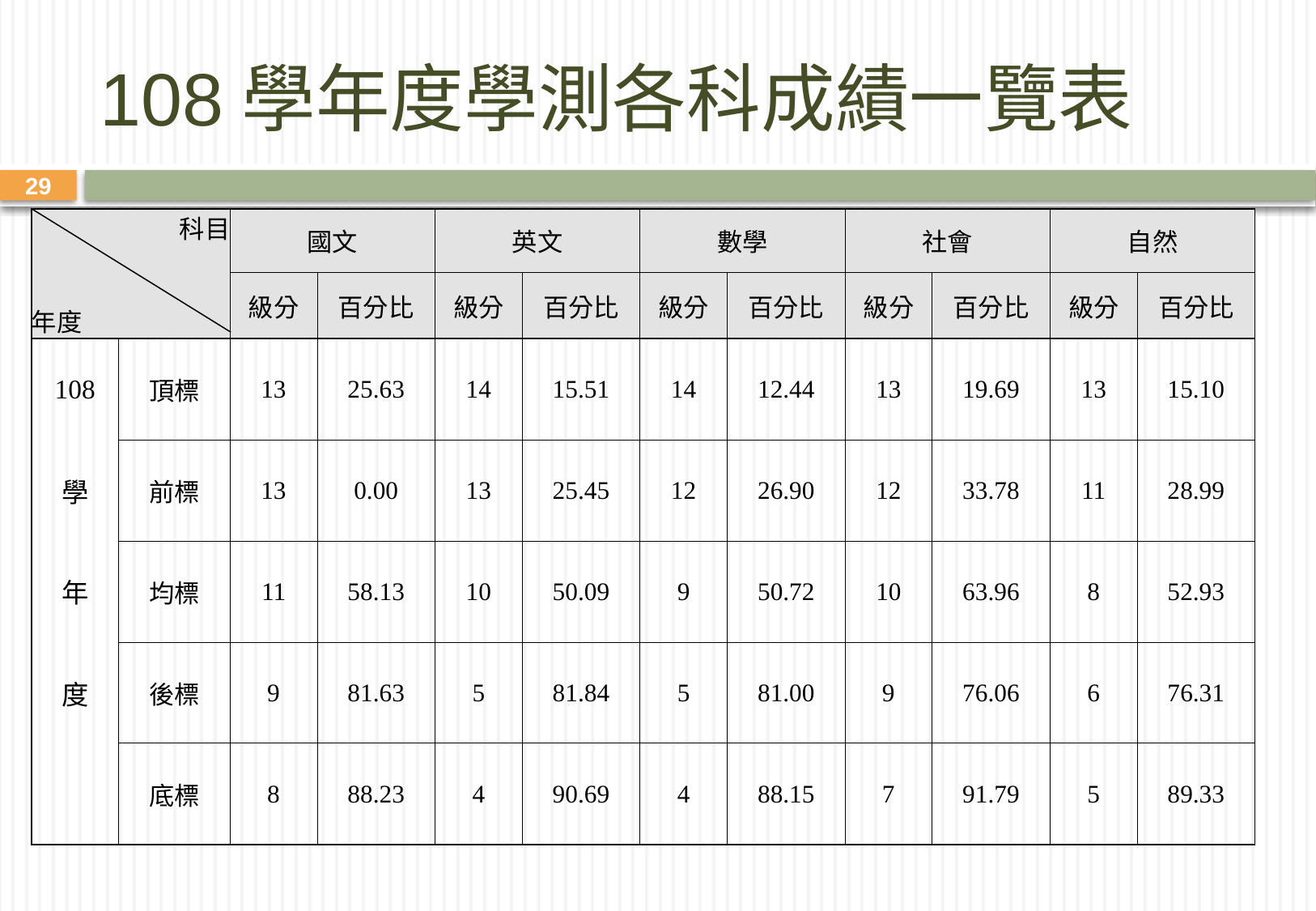

# 108學年度學測各科成績一覽表
29

| 科目 |  | 國文 |  | 英文 |  | 數學 |  | 社會 |  | 自然 |  |
| --- | --- | --- | --- | --- | --- | --- | --- | --- | --- | --- | --- |
| 年度 |  | 級分 | 百分比 | 級分 | 百分比 | 級分 | 百分比 | 級分 | 百分比 | 級分 | 百分比 |
| 108 | 頂標 | 13 | 25.63 | 14 | 15.51 | 14 | 12.44 | 13 | 19.69 | 13 | 15.10 |
| 學 | 前標 | 13 | 0.00 | 13 | 25.45 | 12 | 26.90 | 12 | 33.78 | 11 | 28.99 |
| 年 | 均標 | 11 | 58.13 | 10 | 50.09 | 9 | 50.72 | 10 | 63.96 | 8 | 52.93 |
| 度 | 後標 | 9 | 81.63 | 5 | 81.84 | 5 | 81.00 | 9 | 76.06 | 6 | 76.31 |
|  | 底標 | 8 | 88.23 | 4 | 90.69 | 4 | 88.15 | 7 | 91.79 | 5 | 89.33 |